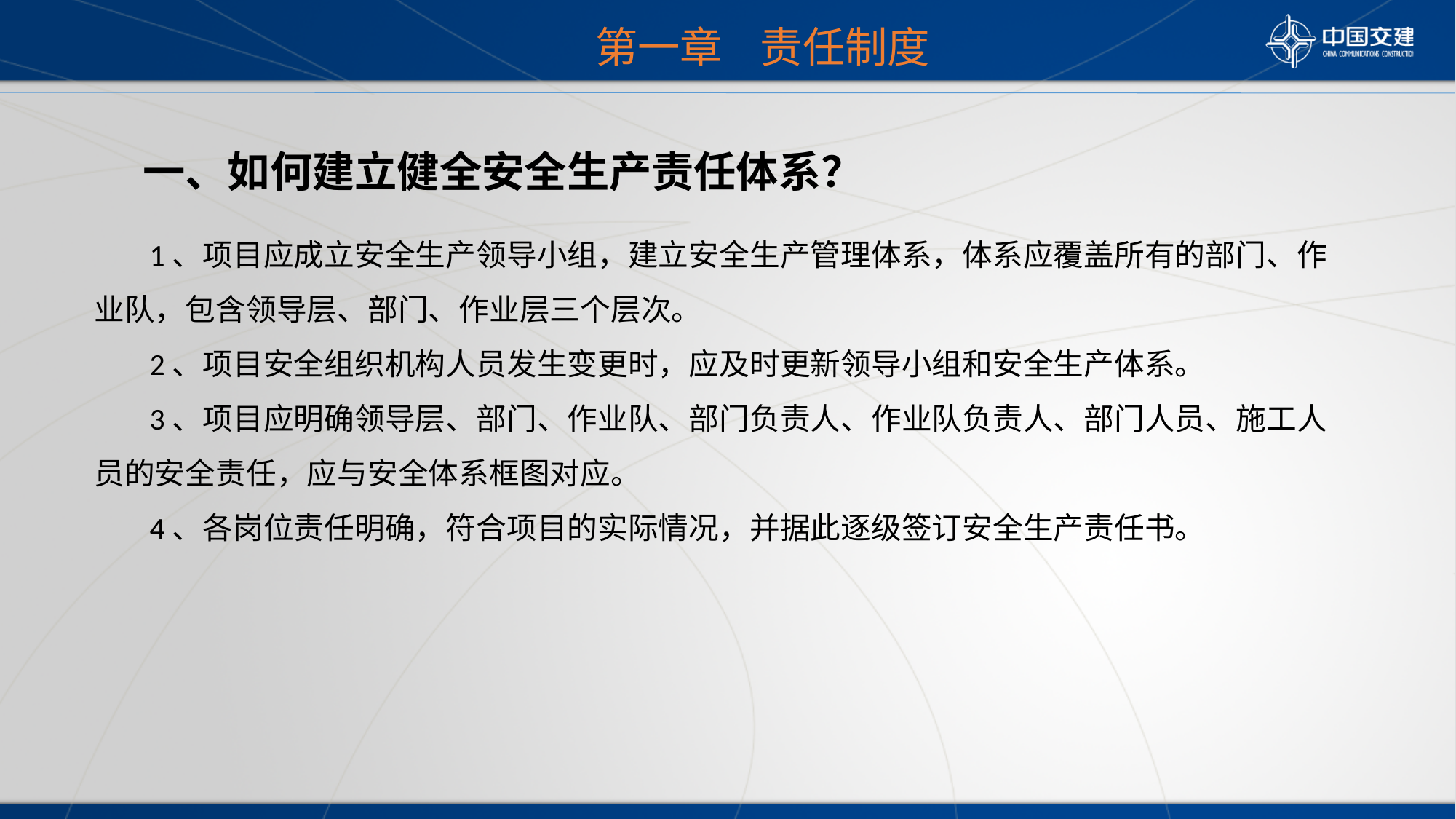

第一章    责任制度
    一、如何建立健全安全生产责任体系？
        1、项目应成立安全生产领导小组，建立安全生产管理体系，体系应覆盖所有的部门、作业队，包含领导层、部门、作业层三个层次。
        2、项目安全组织机构人员发生变更时，应及时更新领导小组和安全生产体系。
        3、项目应明确领导层、部门、作业队、部门负责人、作业队负责人、部门人员、施工人员的安全责任，应与安全体系框图对应。
        4、各岗位责任明确，符合项目的实际情况，并据此逐级签订安全生产责任书。